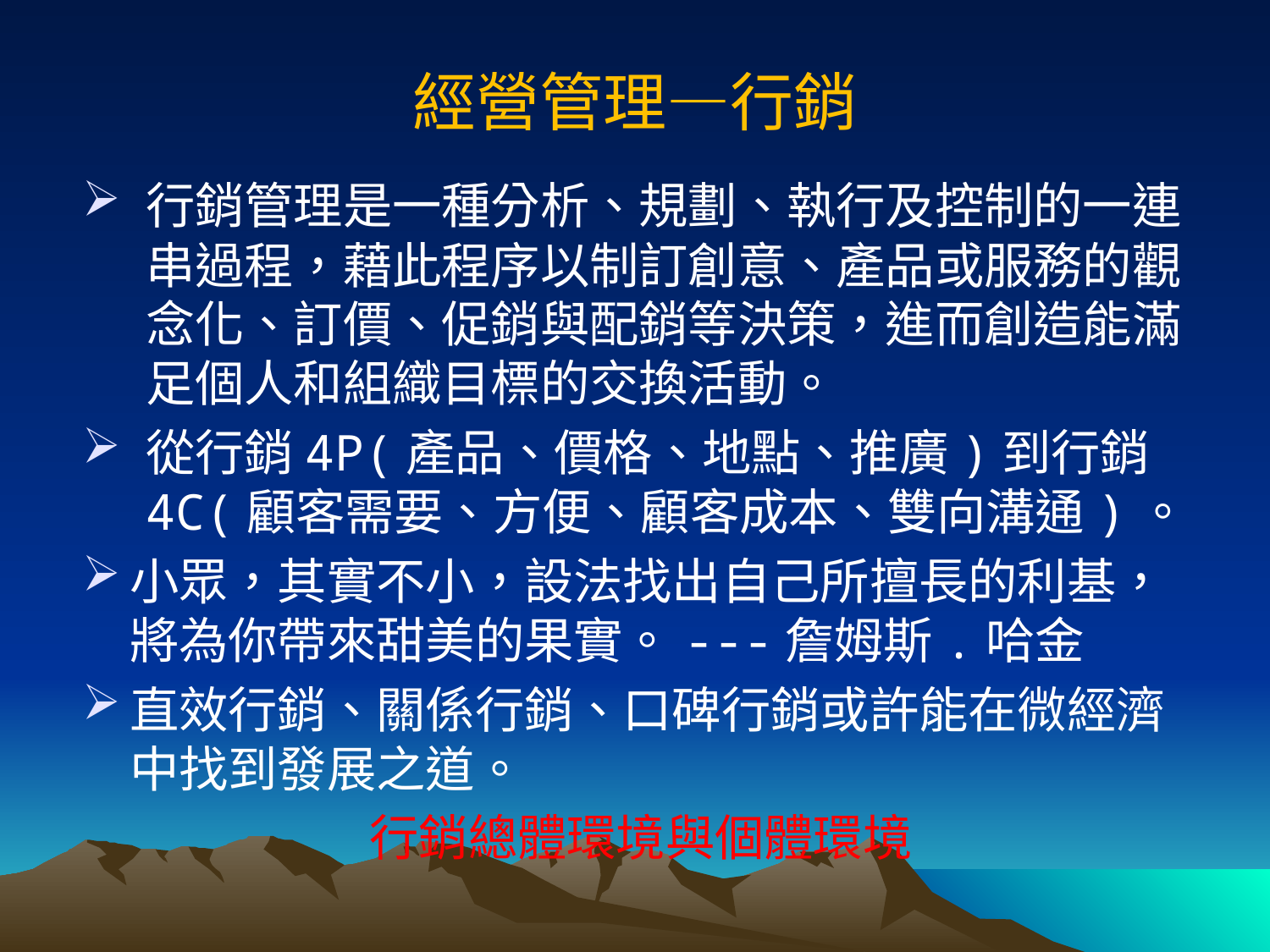

# 經營管理—行銷
行銷管理是一種分析、規劃、執行及控制的一連串過程，藉此程序以制訂創意、產品或服務的觀念化、訂價、促銷與配銷等決策，進而創造能滿足個人和組織目標的交換活動。
從行銷4P(產品、價格、地點、推廣)到行銷4C(顧客需要、方便、顧客成本、雙向溝通)。
小眾，其實不小，設法找出自己所擅長的利基，將為你帶來甜美的果實。---詹姆斯.哈金
直效行銷、關係行銷、口碑行銷或許能在微經濟中找到發展之道。
行銷總體環境與個體環境